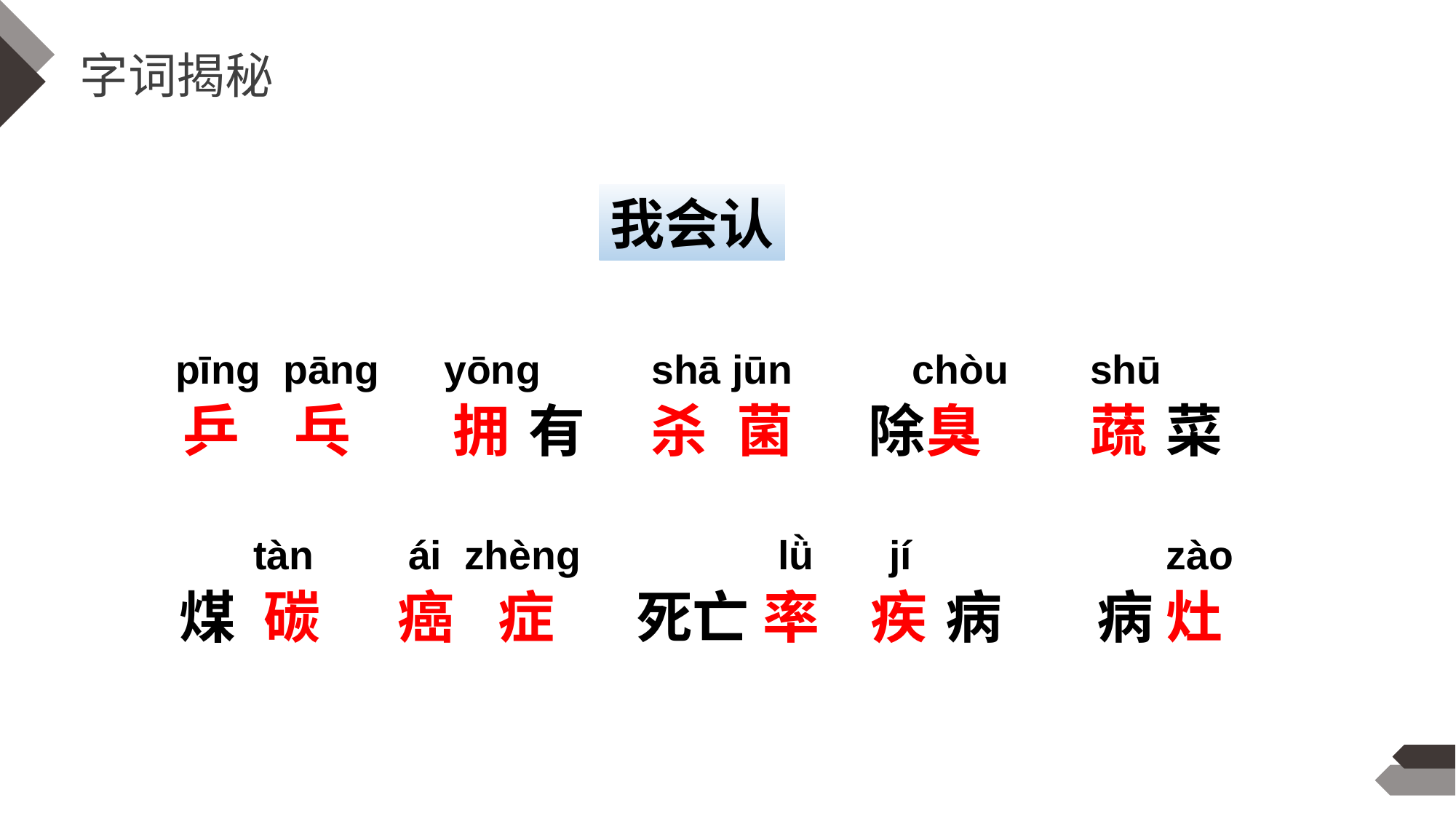

字词揭秘
我会认
  pīng  pāng
yōng
shā jūn
chòu
shū
乒
乓
拥
有
杀
菌
除
臭
蔬
菜
tàn
ái  zhèng
lǜ
jí
zào
煤
碳
癌
症
死亡
率
疾
病
病
灶